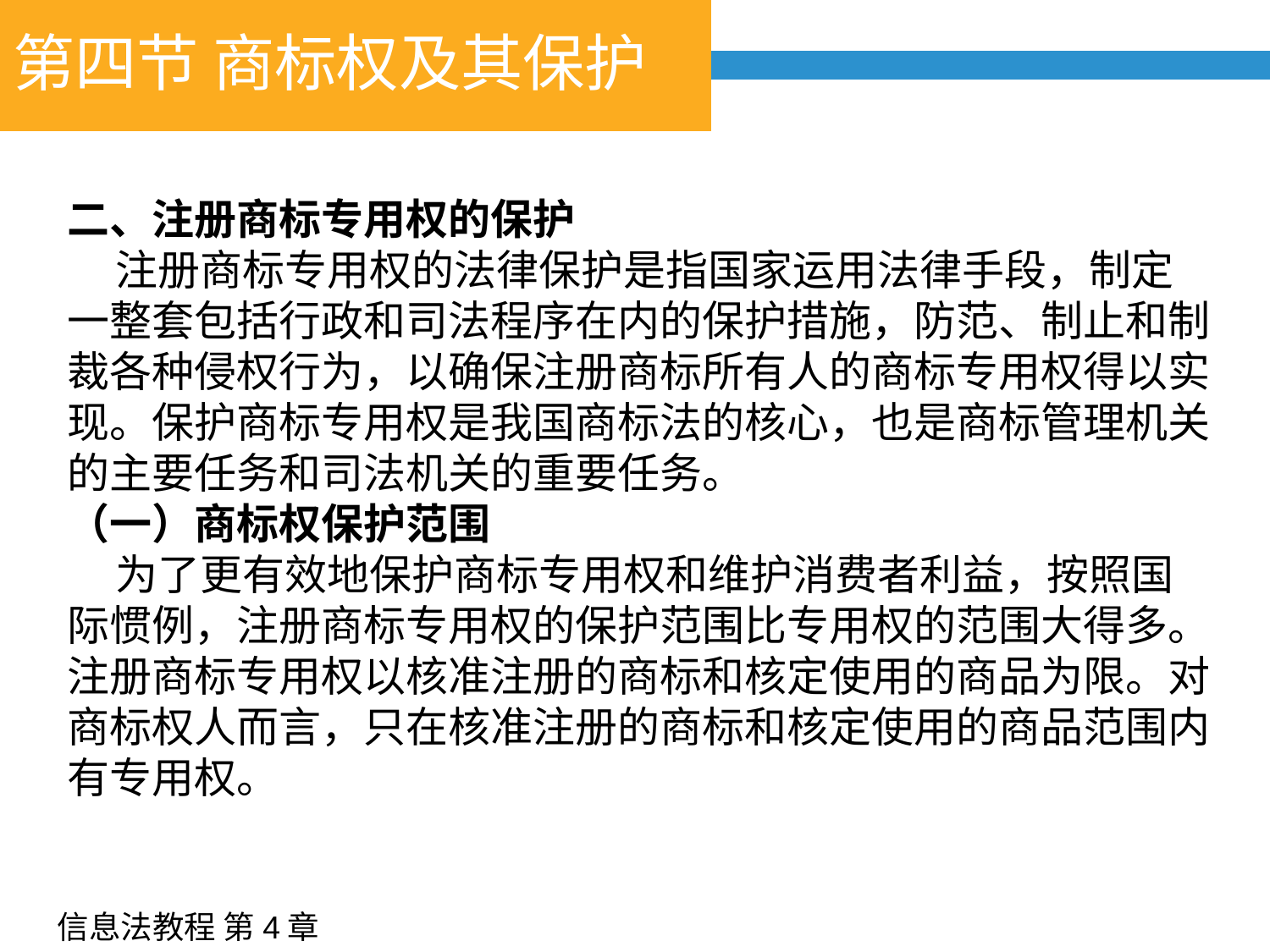

# 第四节 商标权及其保护
二、注册商标专用权的保护
    注册商标专用权的法律保护是指国家运用法律手段，制定一整套包括行政和司法程序在内的保护措施，防范、制止和制裁各种侵权行为，以确保注册商标所有人的商标专用权得以实现。保护商标专用权是我国商标法的核心，也是商标管理机关的主要任务和司法机关的重要任务。
（一）商标权保护范围
    为了更有效地保护商标专用权和维护消费者利益，按照国际惯例，注册商标专用权的保护范围比专用权的范围大得多。注册商标专用权以核准注册的商标和核定使用的商品为限。对商标权人而言，只在核准注册的商标和核定使用的商品范围内有专用权。
信息法教程 第4章